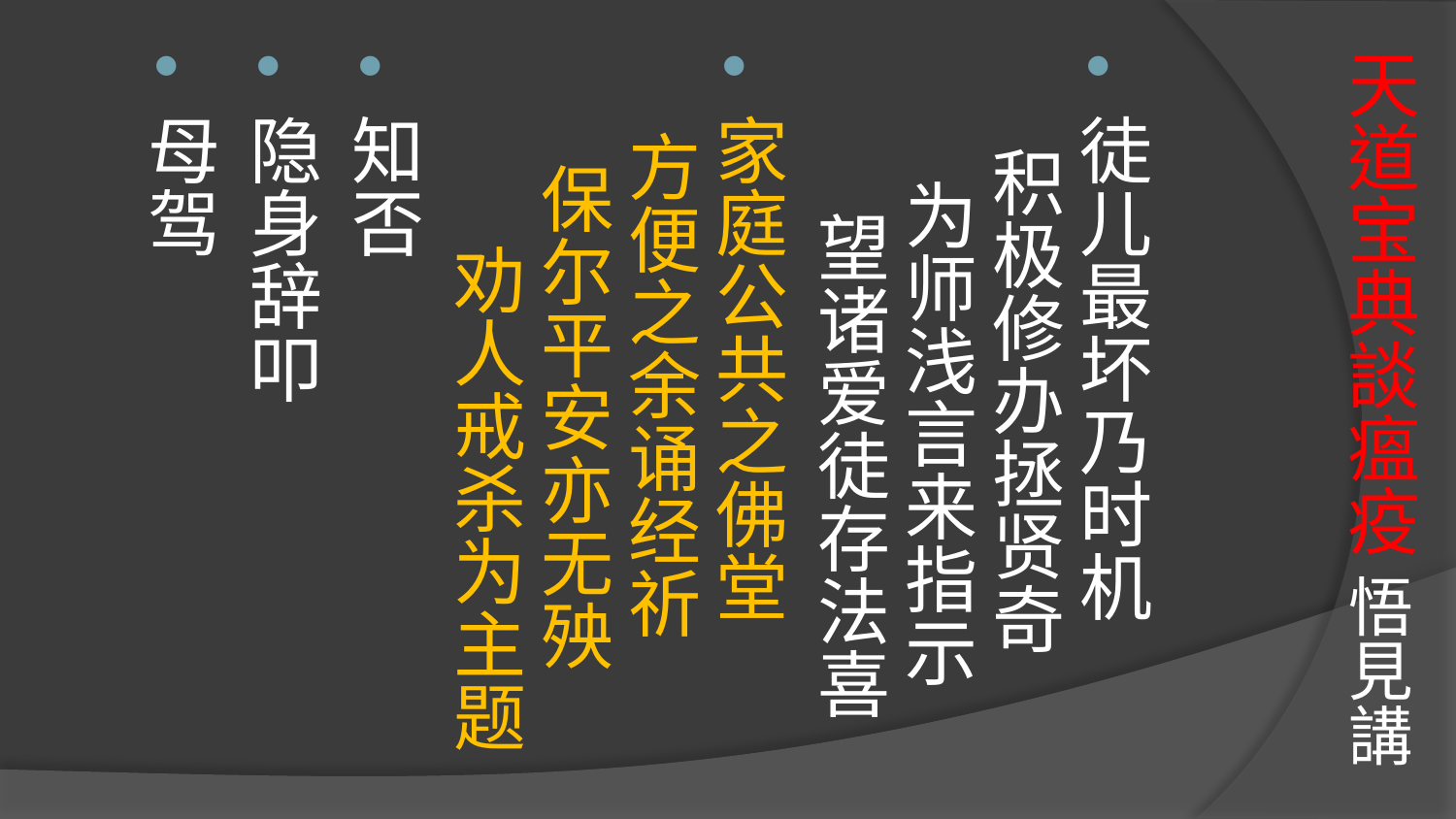

# 天道宝典談瘟疫 悟見講
徒儿最坏乃时机             积极修办拯贤奇             为师浅言来指示             望诸爱徒存法喜
家庭公共之佛堂            方便之余诵经祈             保尔平安亦无殃                劝人戒杀为主题
知否
隐身辞叩
母驾